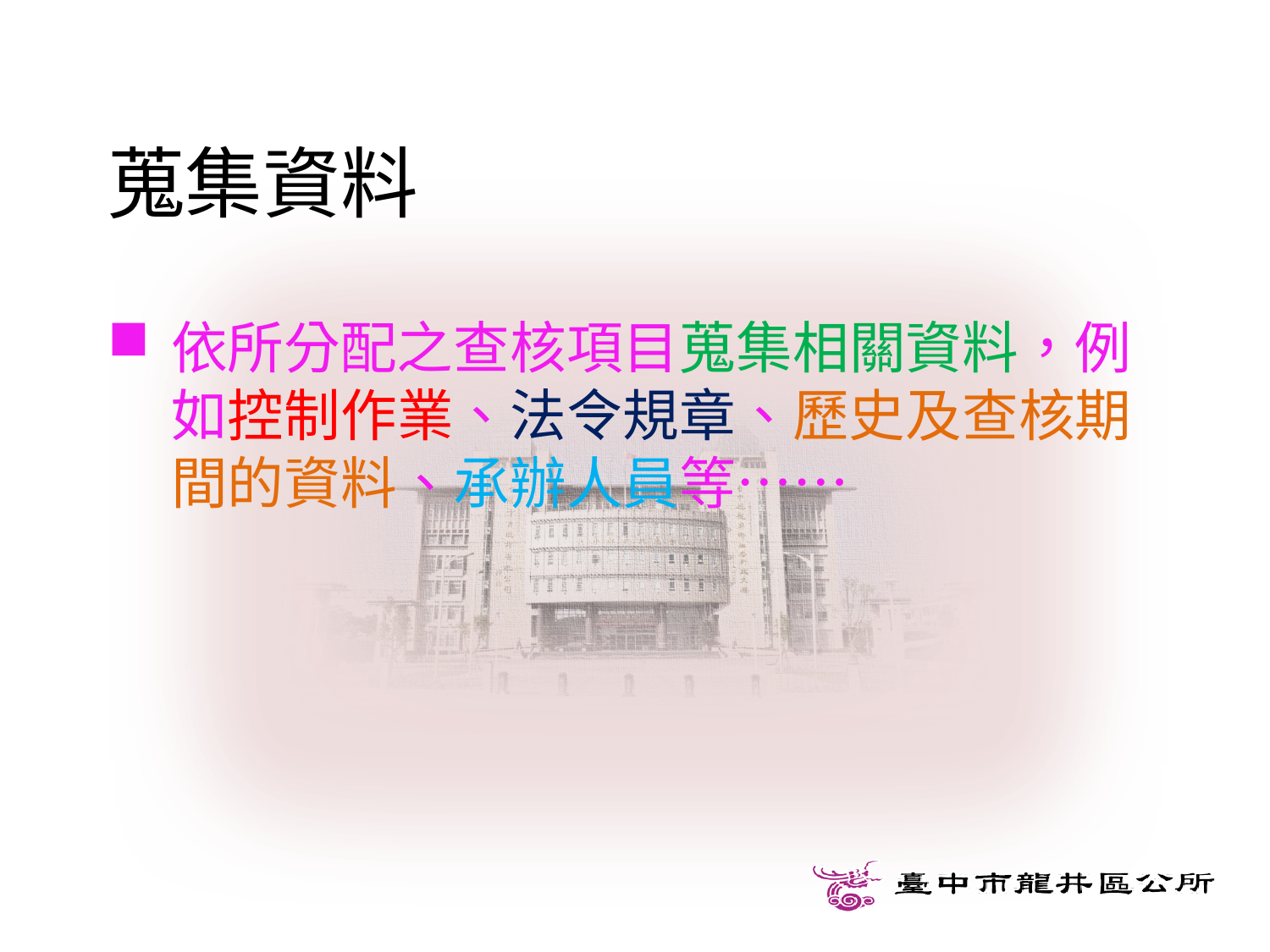

# 蒐集資料
依所分配之查核項目蒐集相關資料，例如控制作業、法令規章、歷史及查核期間的資料、承辦人員等……